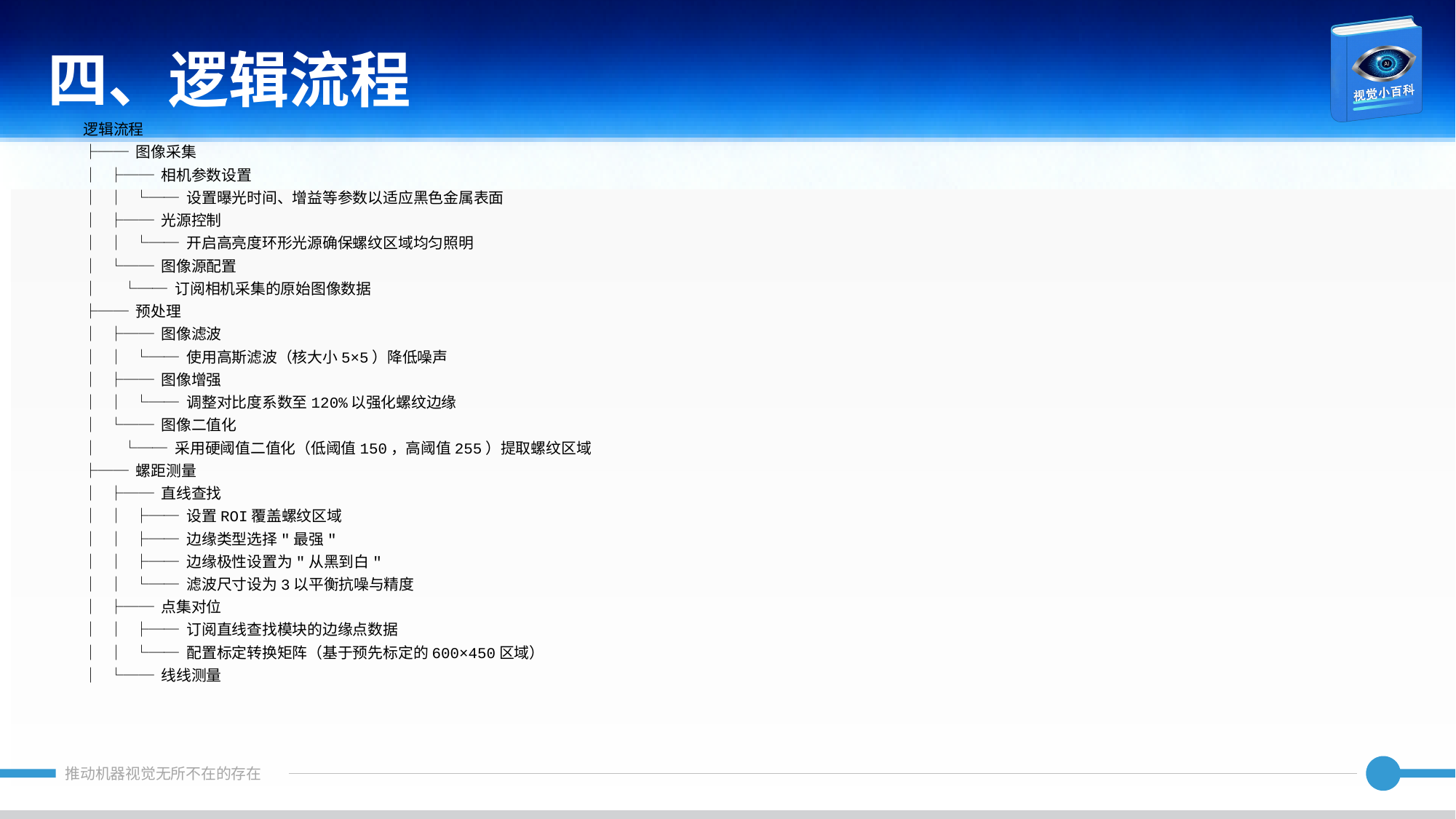

四、逻辑流程

逻辑流程
├── 图像采集
│   ├── 相机参数设置
│   │   └── 设置曝光时间、增益等参数以适应黑色金属表面
│   ├── 光源控制
│   │   └── 开启高亮度环形光源确保螺纹区域均匀照明
│   └── 图像源配置
│       └── 订阅相机采集的原始图像数据
├── 预处理
│   ├── 图像滤波
│   │   └── 使用高斯滤波（核大小5×5）降低噪声
│   ├── 图像增强
│   │   └── 调整对比度系数至120%以强化螺纹边缘
│   └── 图像二值化
│       └── 采用硬阈值二值化（低阈值150，高阈值255）提取螺纹区域
├── 螺距测量
│   ├── 直线查找
│   │   ├── 设置ROI覆盖螺纹区域
│   │   ├── 边缘类型选择"最强"
│   │   ├── 边缘极性设置为"从黑到白"
│   │   └── 滤波尺寸设为3以平衡抗噪与精度
│   ├── 点集对位
│   │   ├── 订阅直线查找模块的边缘点数据
│   │   └── 配置标定转换矩阵（基于预先标定的600×450区域）
│   └── 线线测量
8